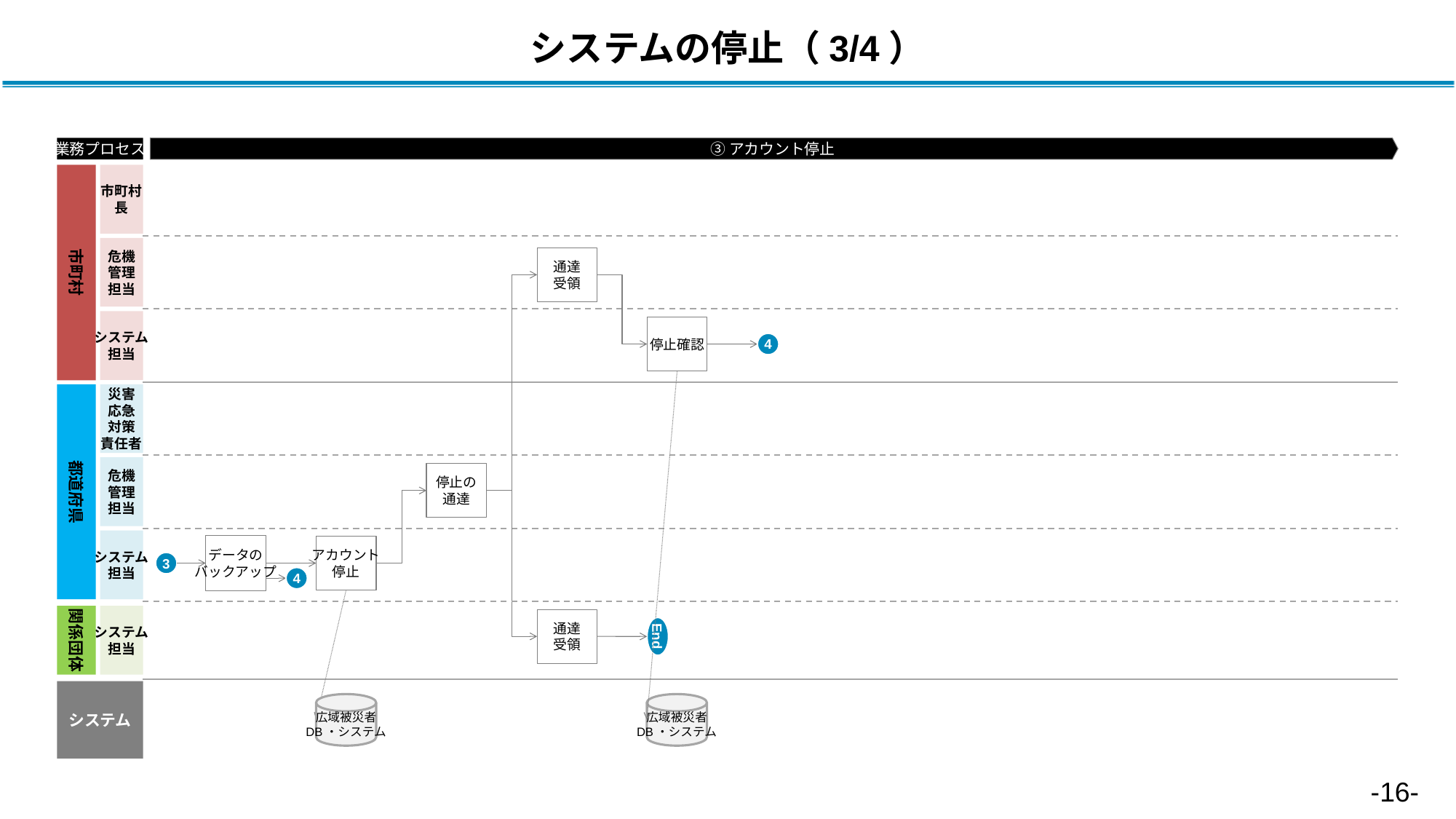

# システムの停止（3/4）
③アカウント停止
業務プロセス
市町村
市町村
長

危機
管理
担当

通達
受領
システム
担当
停止確認

4
災害
応急
対策
責任者
都道府県

危機
管理
担当
停止の
通達

システム
担当
データの
バックアップ
アカウント
停止

3
4
関係団体
システム
担当
通達
受領

End
システム
広域被災者
DB・システム
広域被災者
DB・システム